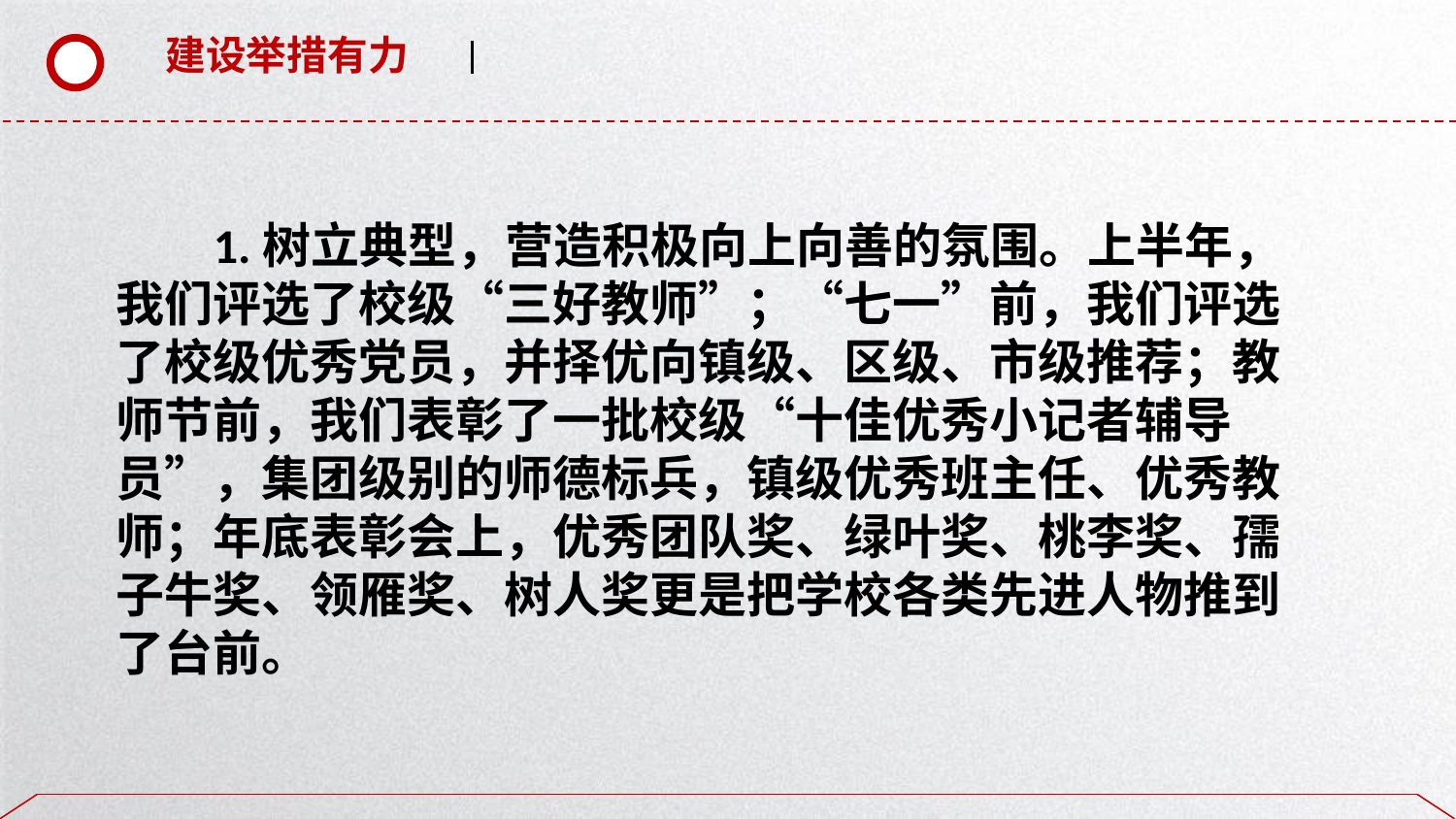

建设举措有力

1.树立典型，营造积极向上向善的氛围。上半年，我们评选了校级“三好教师”；“七一”前，我们评选了校级优秀党员，并择优向镇级、区级、市级推荐；教师节前，我们表彰了一批校级“十佳优秀小记者辅导员”，集团级别的师德标兵，镇级优秀班主任、优秀教师；年底表彰会上，优秀团队奖、绿叶奖、桃李奖、孺子牛奖、领雁奖、树人奖更是把学校各类先进人物推到了台前。